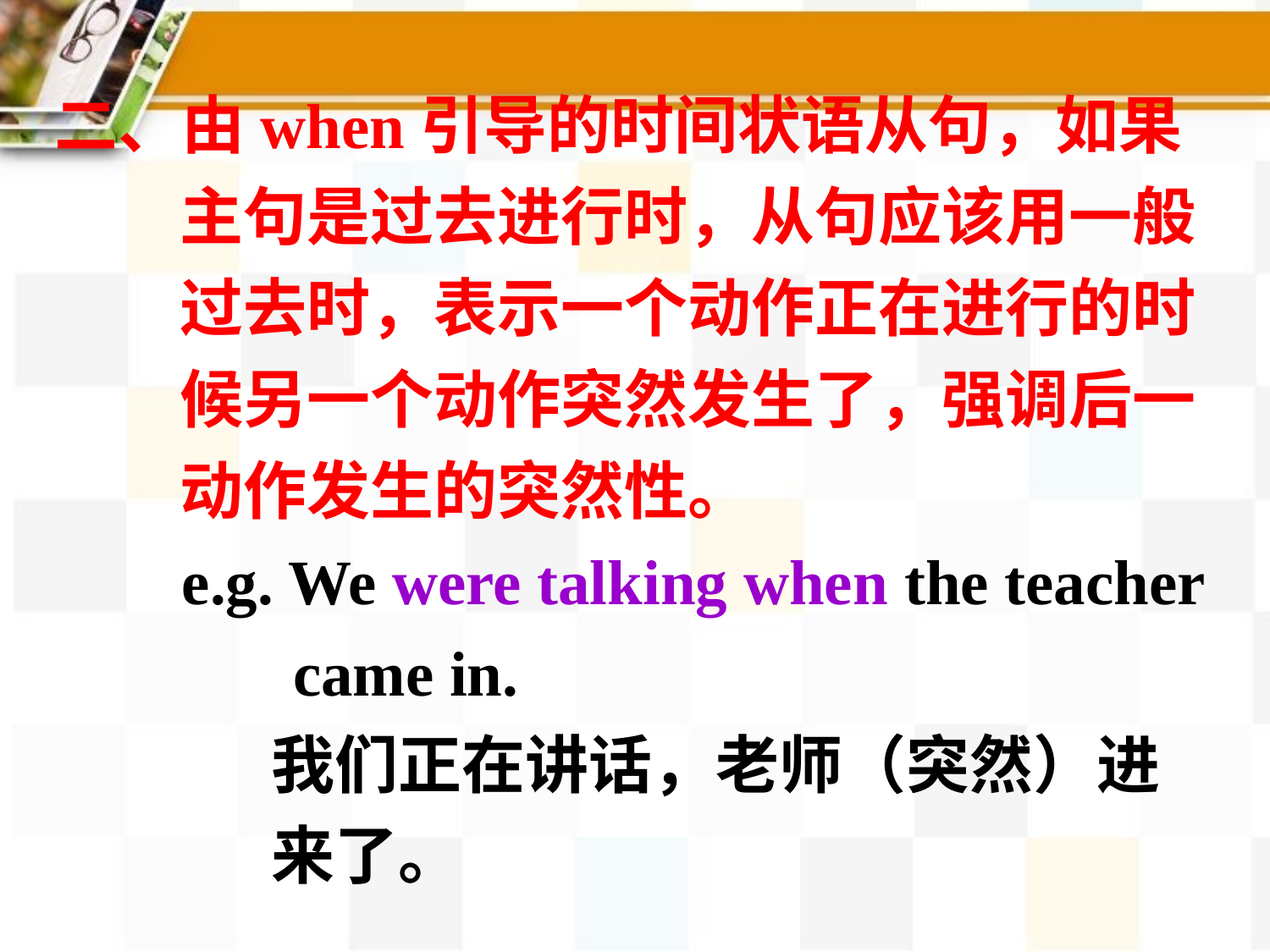

二、由when引导的时间状语从句，如果主句是过去进行时，从句应该用一般过去时，表示一个动作正在进行的时候另一个动作突然发生了，强调后一动作发生的突然性。
        e.g. We were talking when the teacher
               came in.
              我们正在讲话，老师（突然）进
              来了。